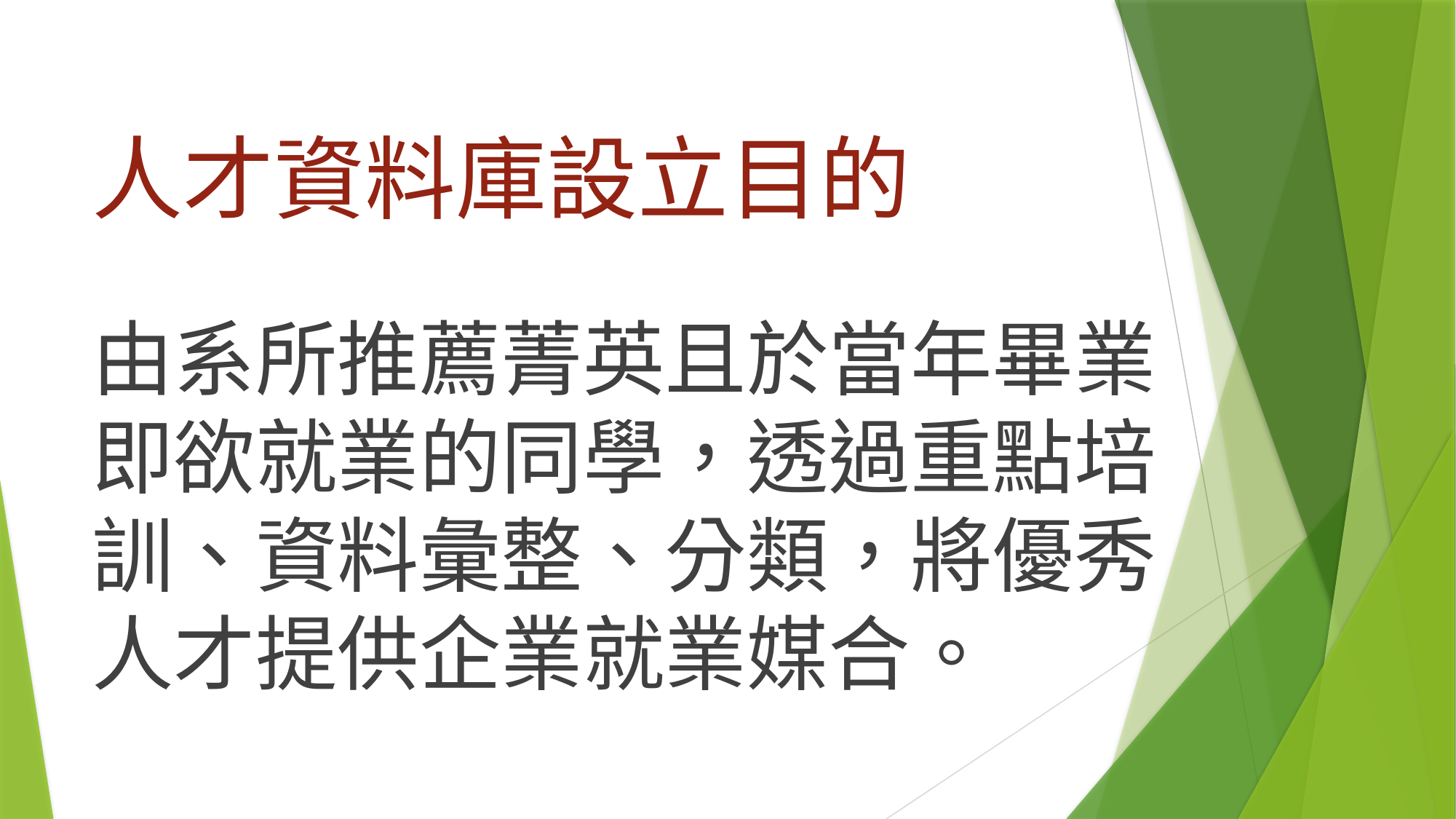

# 人才資料庫設立目的
由系所推薦菁英且於當年畢業即欲就業的同學，透過重點培訓、資料彙整、分類，將優秀人才提供企業就業媒合。